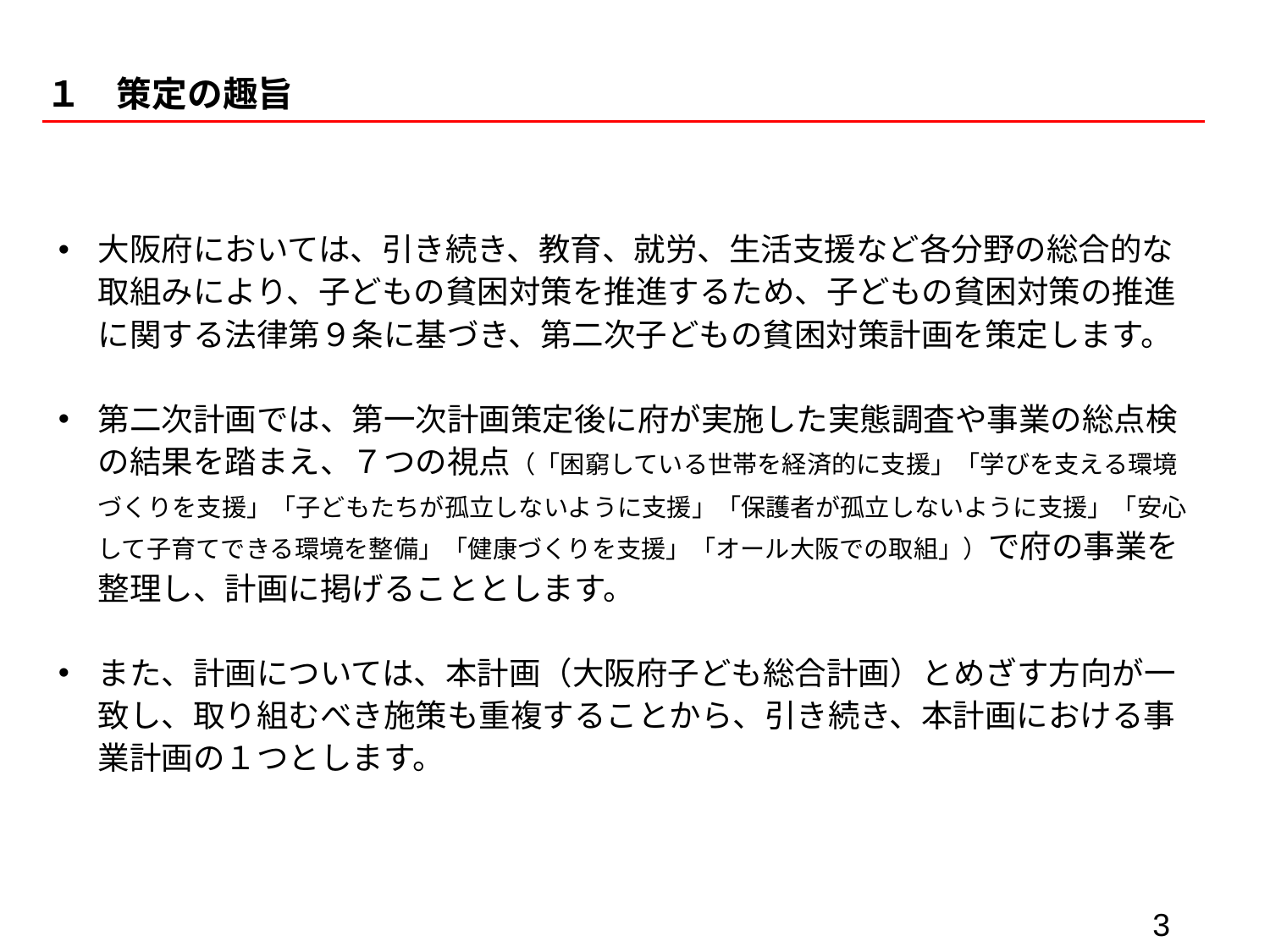

１　策定の趣旨

大阪府においては、引き続き、教育、就労、生活支援など各分野の総合的な取組みにより、子どもの貧困対策を推進するため、子どもの貧困対策の推進に関する法律第９条に基づき、第二次子どもの貧困対策計画を策定します。

第二次計画では、第一次計画策定後に府が実施した実態調査や事業の総点検の結果を踏まえ、７つの視点（「困窮している世帯を経済的に支援」「学びを支える環境づくりを支援」「子どもたちが孤立しないように支援」「保護者が孤立しないように支援」「安心して子育てできる環境を整備」「健康づくりを支援」「オール大阪での取組」）で府の事業を整理し、計画に掲げることとします。

また、計画については、本計画（大阪府子ども総合計画）とめざす方向が一致し、取り組むべき施策も重複することから、引き続き、本計画における事業計画の１つとします。

3